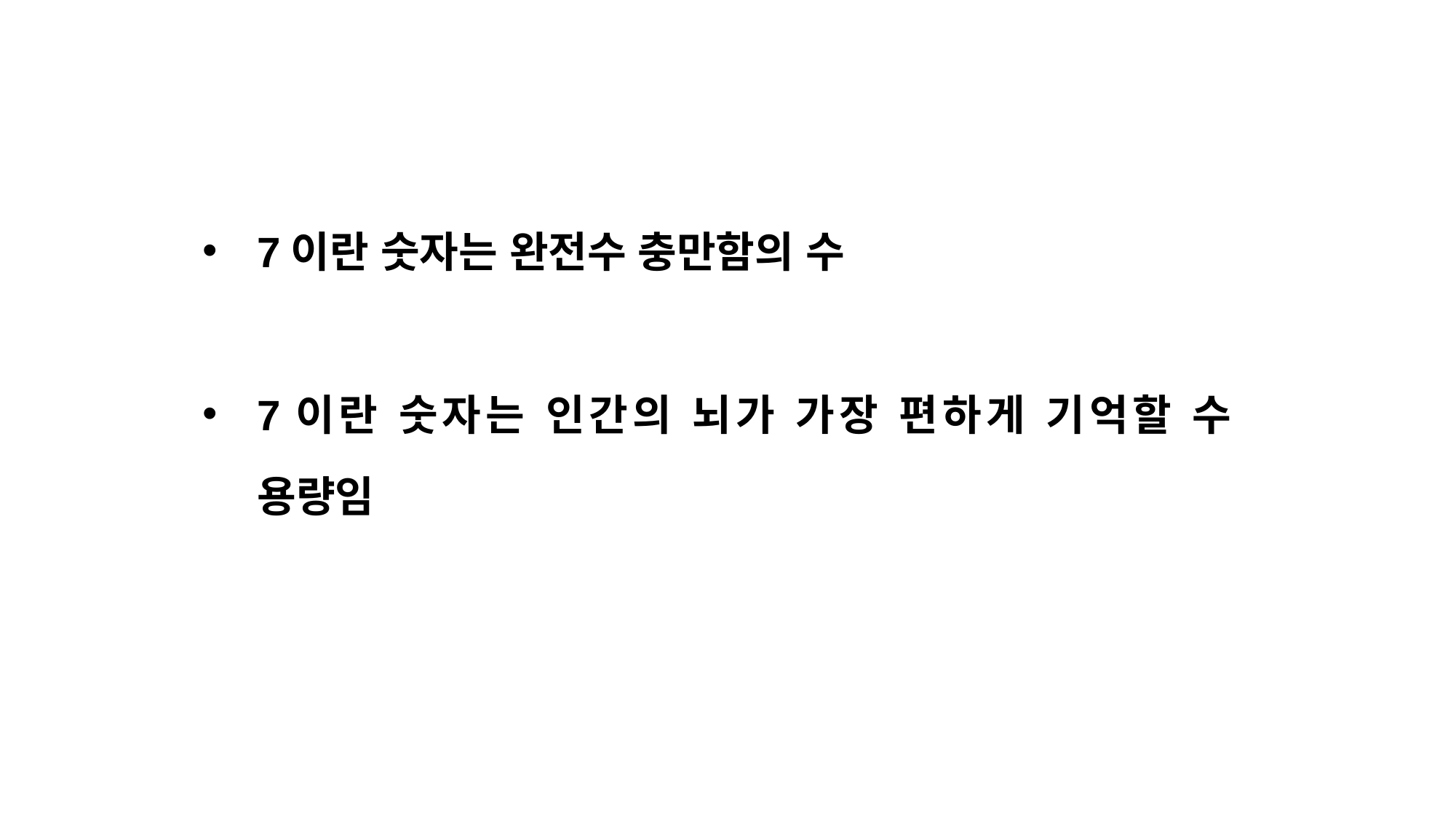

7이란 숫자는 완전수 충만함의 수

7이란 숫자는 인간의 뇌가 가장 편하게 기억할 수 용량임